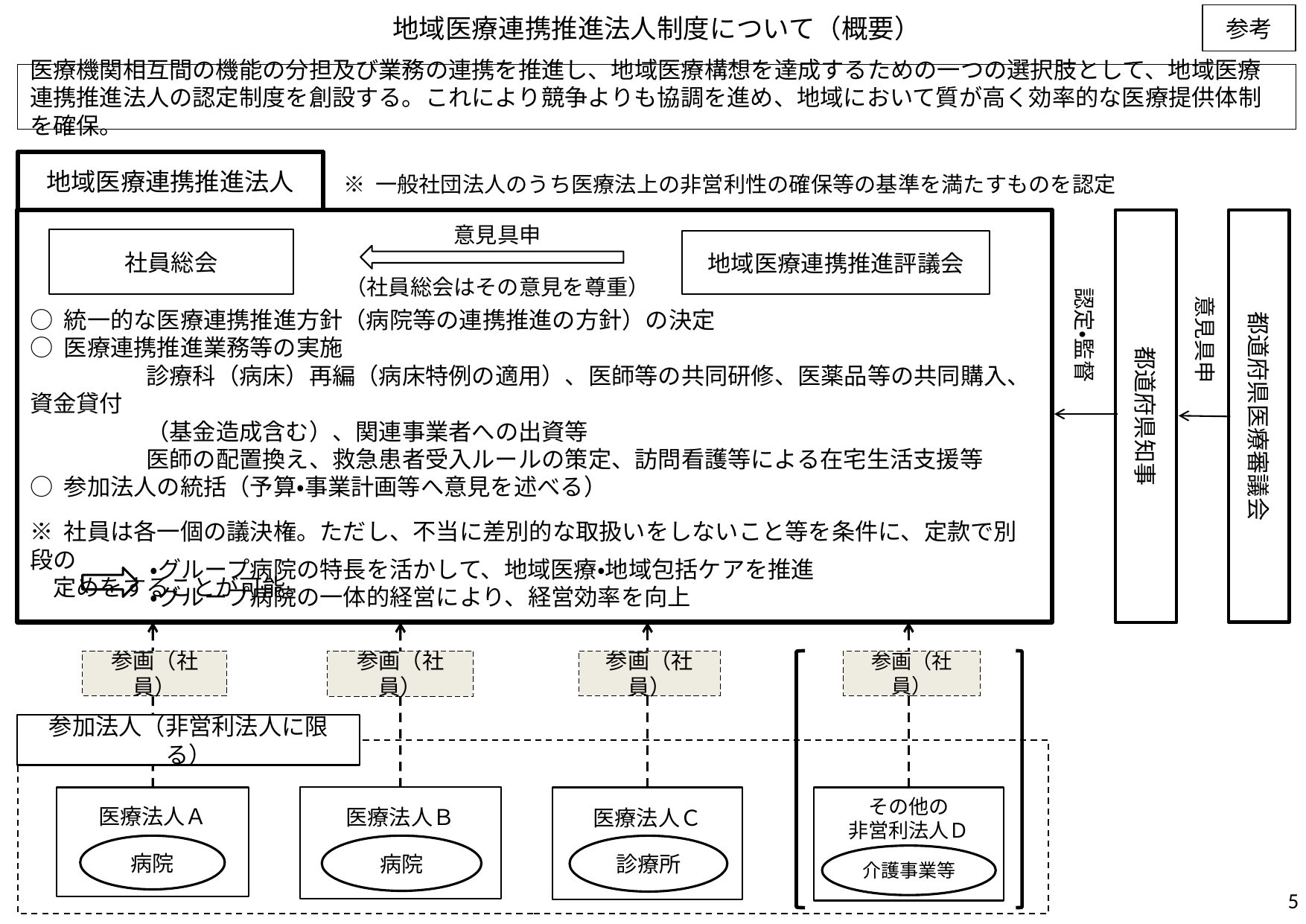

地域医療連携推進法人制度について（概要）
参考
# 医療機関相互間の機能の分担及び業務の連携を推進し、地域医療構想を達成するための一つの選択肢として、地域医療連携推進法人の認定制度を創設する。これにより競争よりも協調を進め、地域において質が高く効率的な医療提供体制を確保。
地域医療連携推進法人
※ 一般社団法人のうち医療法上の非営利性の確保等の基準を満たすものを認定

○ 統一的な医療連携推進方針（病院等の連携推進の方針）の決定
○ 医療連携推進業務等の実施
　　　　　診療科（病床）再編（病床特例の適用）、医師等の共同研修、医薬品等の共同購入、資金貸付
　　　　　（基金造成含む）、関連事業者への出資等
　　　　　医師の配置換え、救急患者受入ルールの策定、訪問看護等による在宅生活支援等
○ 参加法人の統括（予算・事業計画等へ意見を述べる）

※ 社員は各一個の議決権。ただし、不当に差別的な取扱いをしないこと等を条件に、定款で別段の
　定めをすることが可能。
都道府県医療審議会
都道府県知事
意見具申

（社員総会はその意見を尊重）
社員総会
地域医療連携推進評議会
認定・監督

意見具申
・グループ病院の特長を活かして、地域医療・地域包括ケアを推進
・グループ病院の一体的経営により、経営効率を向上

参画（社員）

参画（社員）
参画（社員）
参画（社員）
参加法人（非営利法人に限る）

医療法人Ａ

医療法人Ｂ

医療法人Ｃ

その他の
非営利法人Ｄ

病院
病院
診療所
介護事業等
5